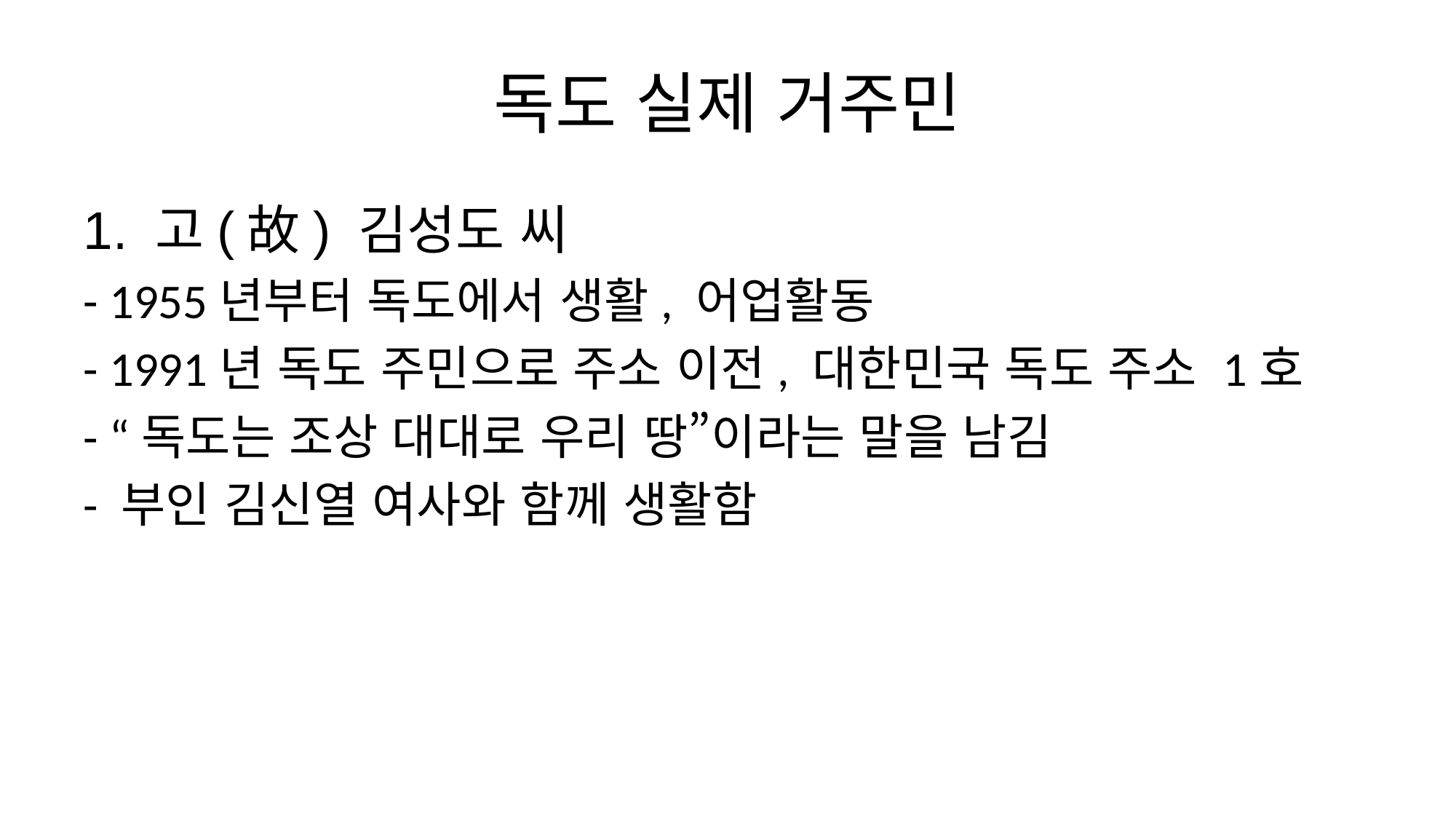

# 독도 실제 거주민
1. 고(故) 김성도 씨
- 1955년부터 독도에서 생활, 어업활동
- 1991년 독도 주민으로 주소 이전, 대한민국 독도 주소 1호
- “독도는 조상 대대로 우리 땅”이라는 말을 남김
- 부인 김신열 여사와 함께 생활함